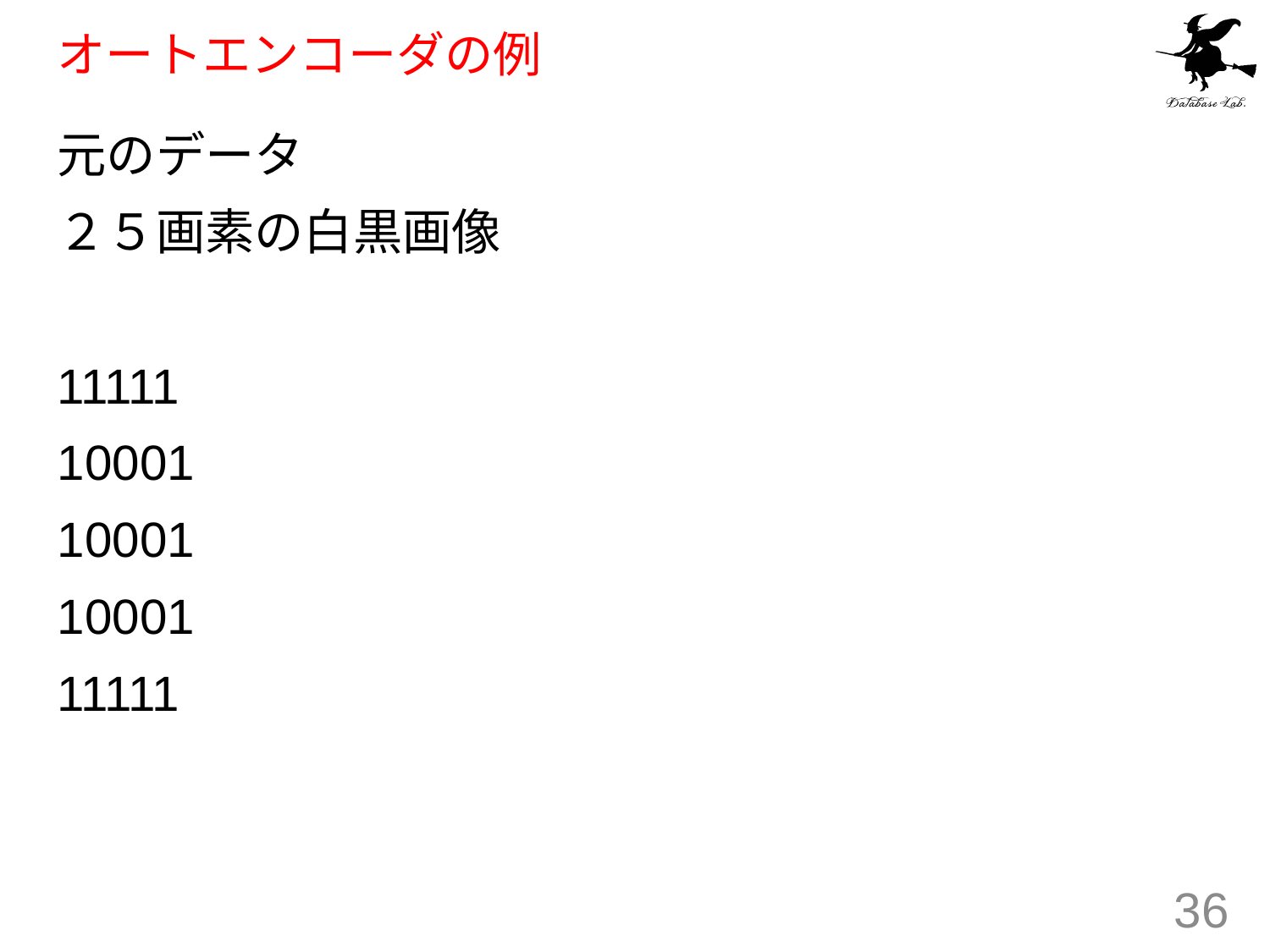

# オートエンコーダの例
元のデータ
２５画素の白黒画像

11111
10001
10001
10001
11111
36